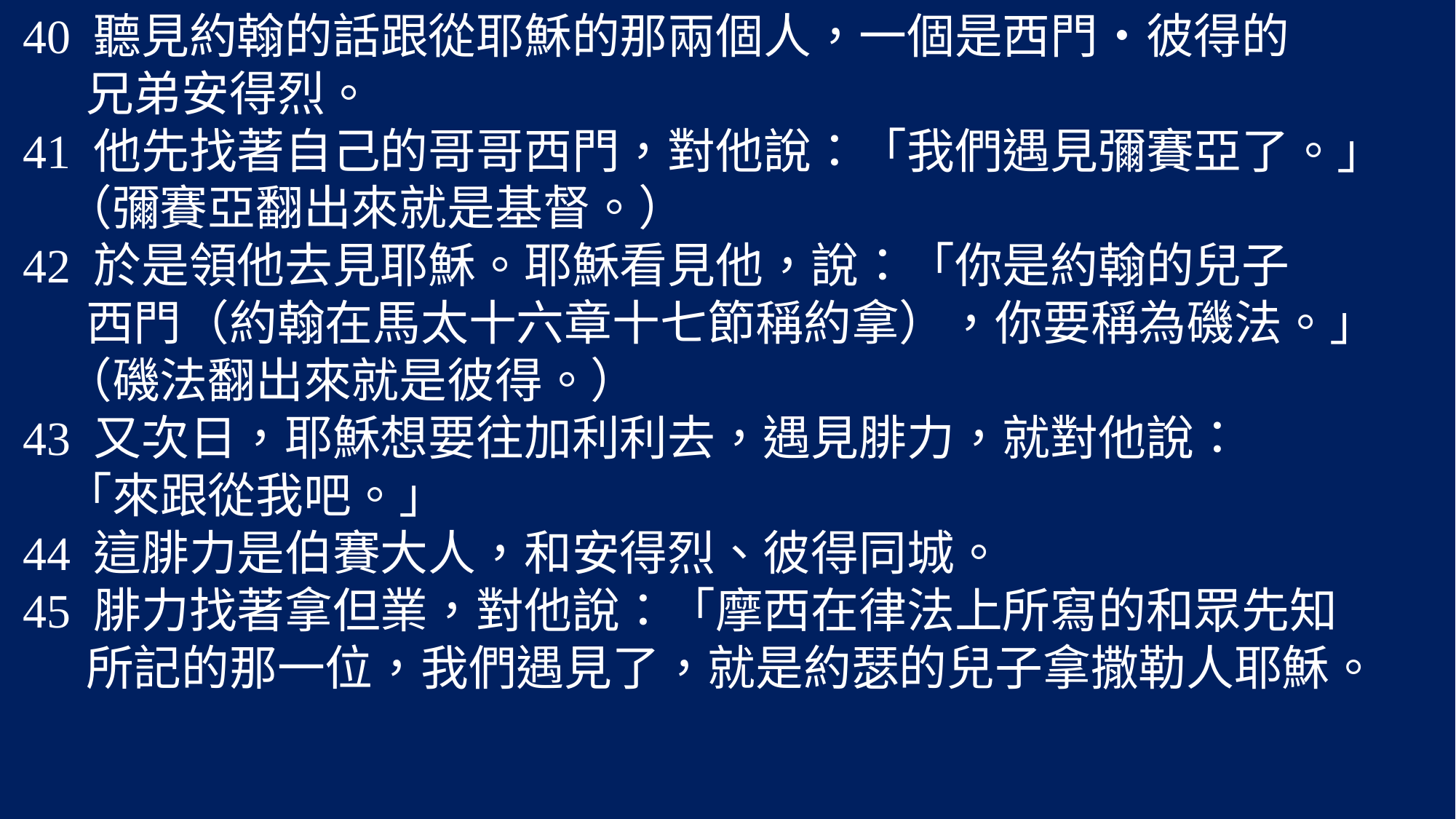

40 聽見約翰的話跟從耶穌的那兩個人，一個是西門•彼得的
      兄弟安得烈。
 41 他先找著自己的哥哥西門，對他說：「我們遇見彌賽亞了。」
    （彌賽亞翻出來就是基督。）
 42 於是領他去見耶穌。耶穌看見他，說：「你是約翰的兒子
      西門（約翰在馬太十六章十七節稱約拿），你要稱為磯法。」
    （磯法翻出來就是彼得。）
 43 又次日，耶穌想要往加利利去，遇見腓力，就對他說：
    「來跟從我吧。」
 44 這腓力是伯賽大人，和安得烈、彼得同城。
 45 腓力找著拿但業，對他說：「摩西在律法上所寫的和眾先知
      所記的那一位，我們遇見了，就是約瑟的兒子拿撒勒人耶穌。